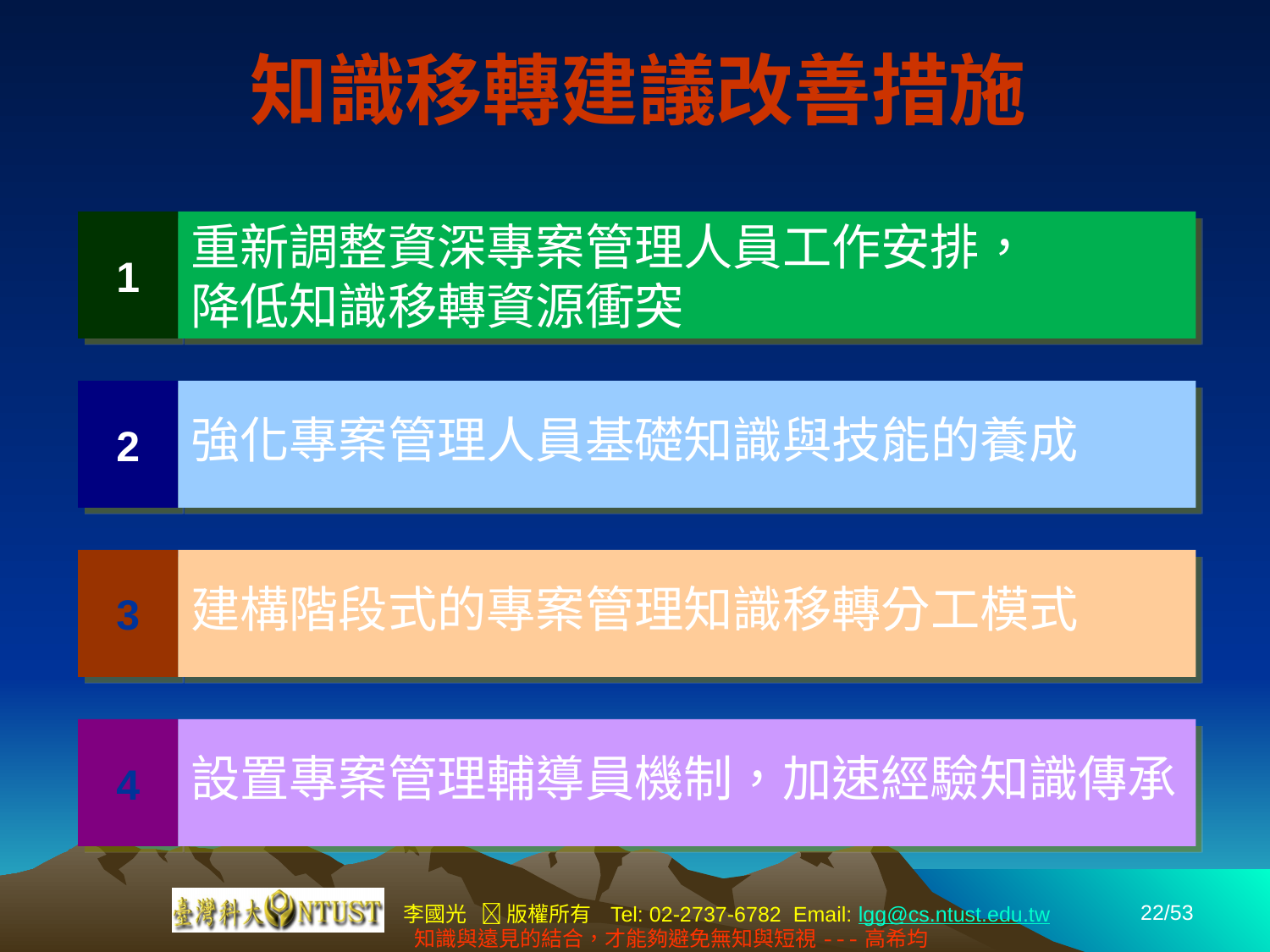

知識移轉建議改善措施
1
重新調整資深專案管理人員工作安排，
降低知識移轉資源衝突
2
強化專案管理人員基礎知識與技能的養成
3
建構階段式的專案管理知識移轉分工模式
4
設置專案管理輔導員機制，加速經驗知識傳承
22/53